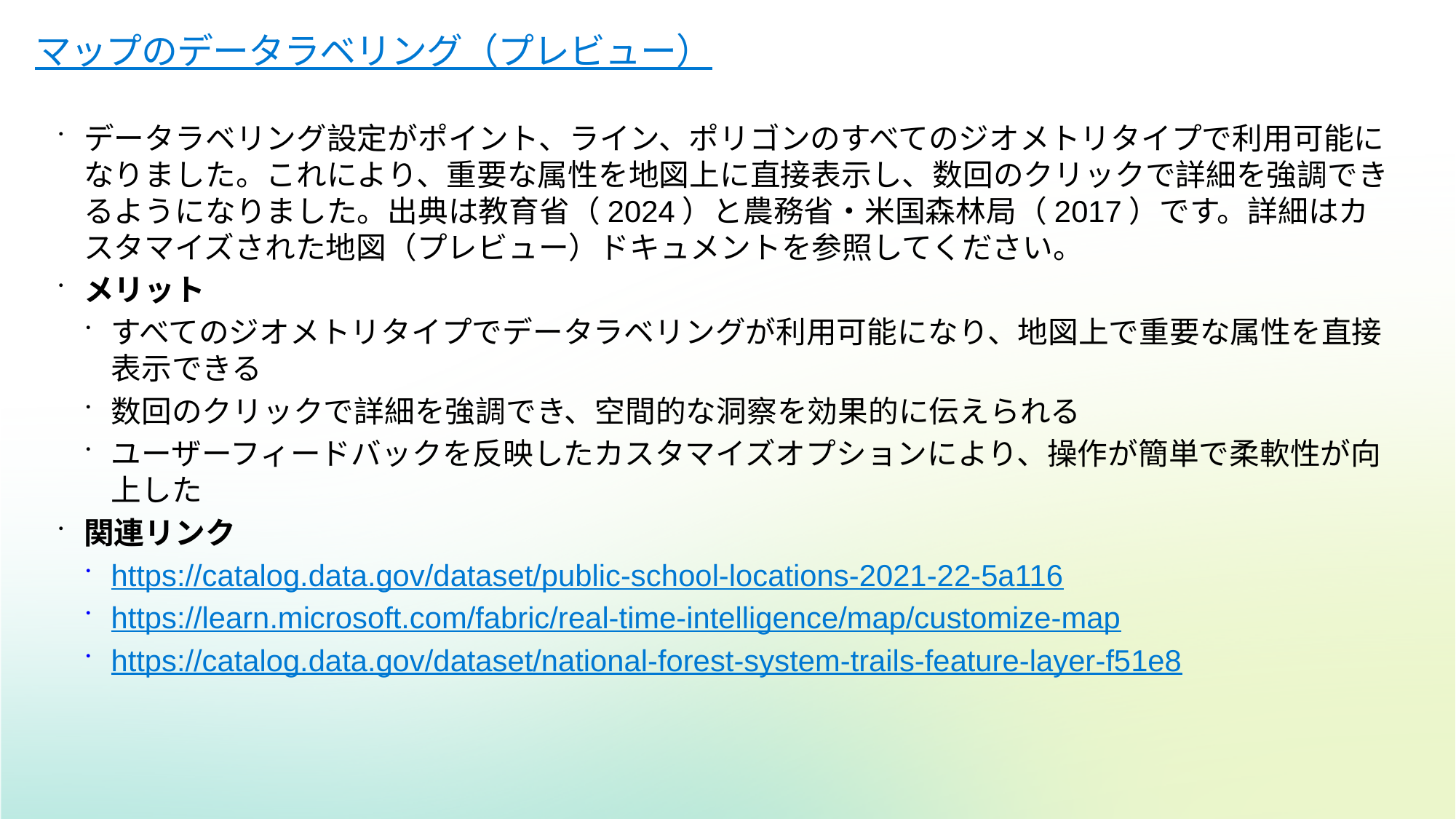

# マップのデータラベリング（プレビュー）
データラベリング設定がポイント、ライン、ポリゴンのすべてのジオメトリタイプで利用可能になりました。これにより、重要な属性を地図上に直接表示し、数回のクリックで詳細を強調できるようになりました。出典は教育省（2024）と農務省・米国森林局（2017）です。詳細はカスタマイズされた地図（プレビュー）ドキュメントを参照してください。
メリット
すべてのジオメトリタイプでデータラベリングが利用可能になり、地図上で重要な属性を直接表示できる
数回のクリックで詳細を強調でき、空間的な洞察を効果的に伝えられる
ユーザーフィードバックを反映したカスタマイズオプションにより、操作が簡単で柔軟性が向上した
関連リンク
https://catalog.data.gov/dataset/public-school-locations-2021-22-5a116
https://learn.microsoft.com/fabric/real-time-intelligence/map/customize-map
https://catalog.data.gov/dataset/national-forest-system-trails-feature-layer-f51e8